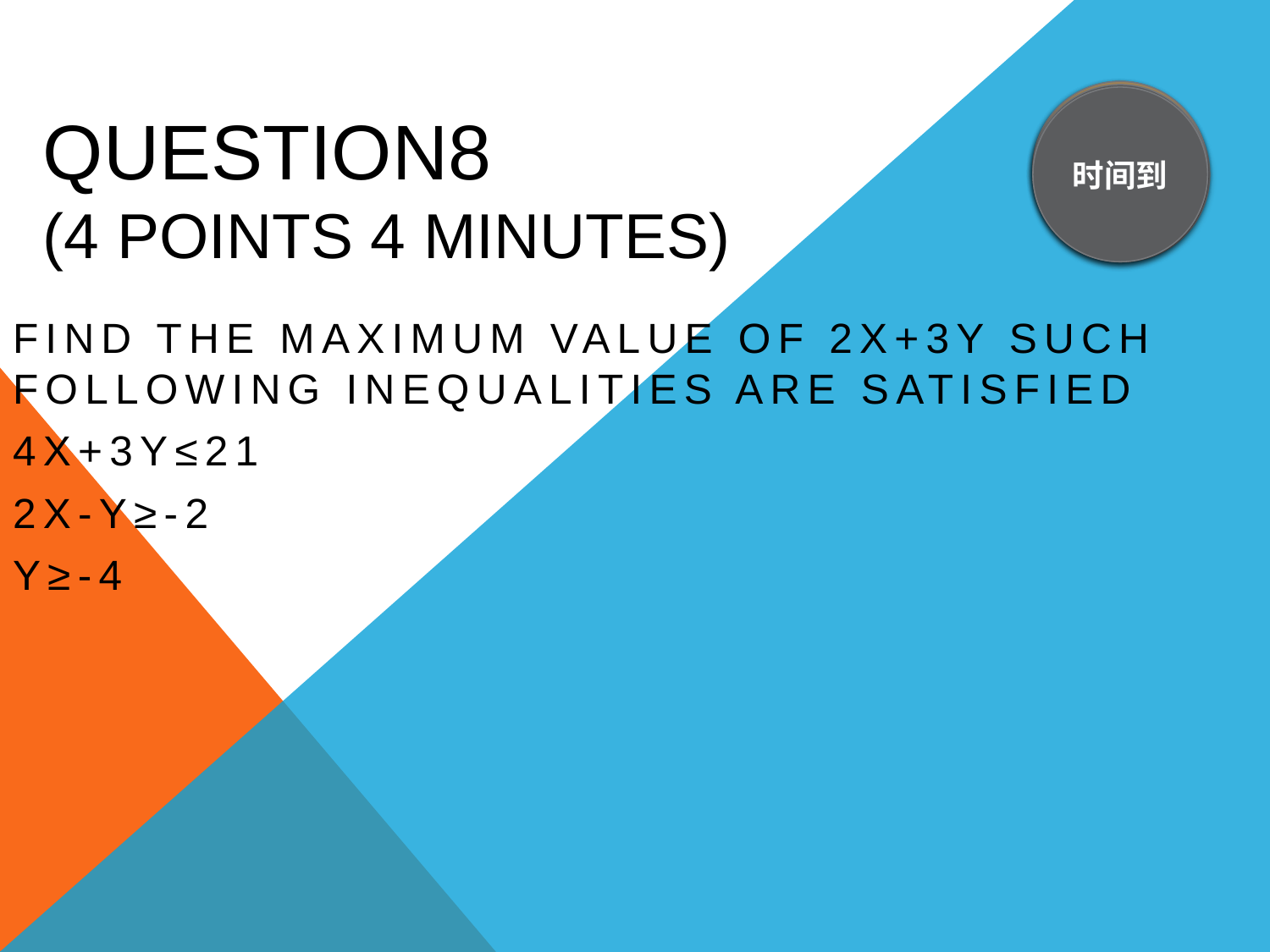

# Question8 (4 points 4 minutes)
4 min
2 min
1 min
10 s
5 s
时间到
3 min
Find the maximum value of 2x+3y such following inequalities are satisfied
4x+3y≤21
2x-y≥-2
y≥-4